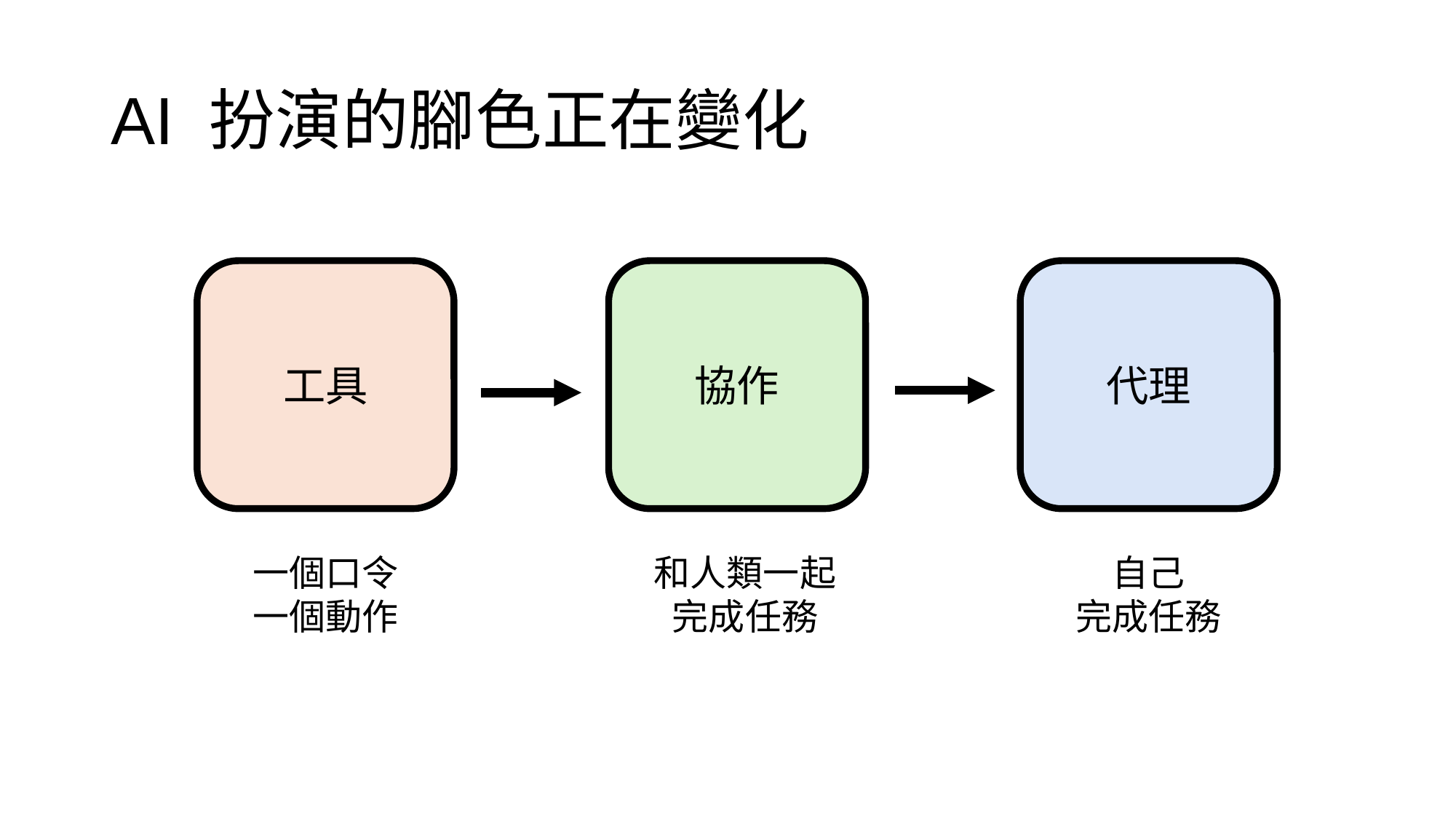

# AI 扮演的腳色正在變化
工具
協作
代理
自己
完成任務
和人類一起完成任務
一個口令
一個動作